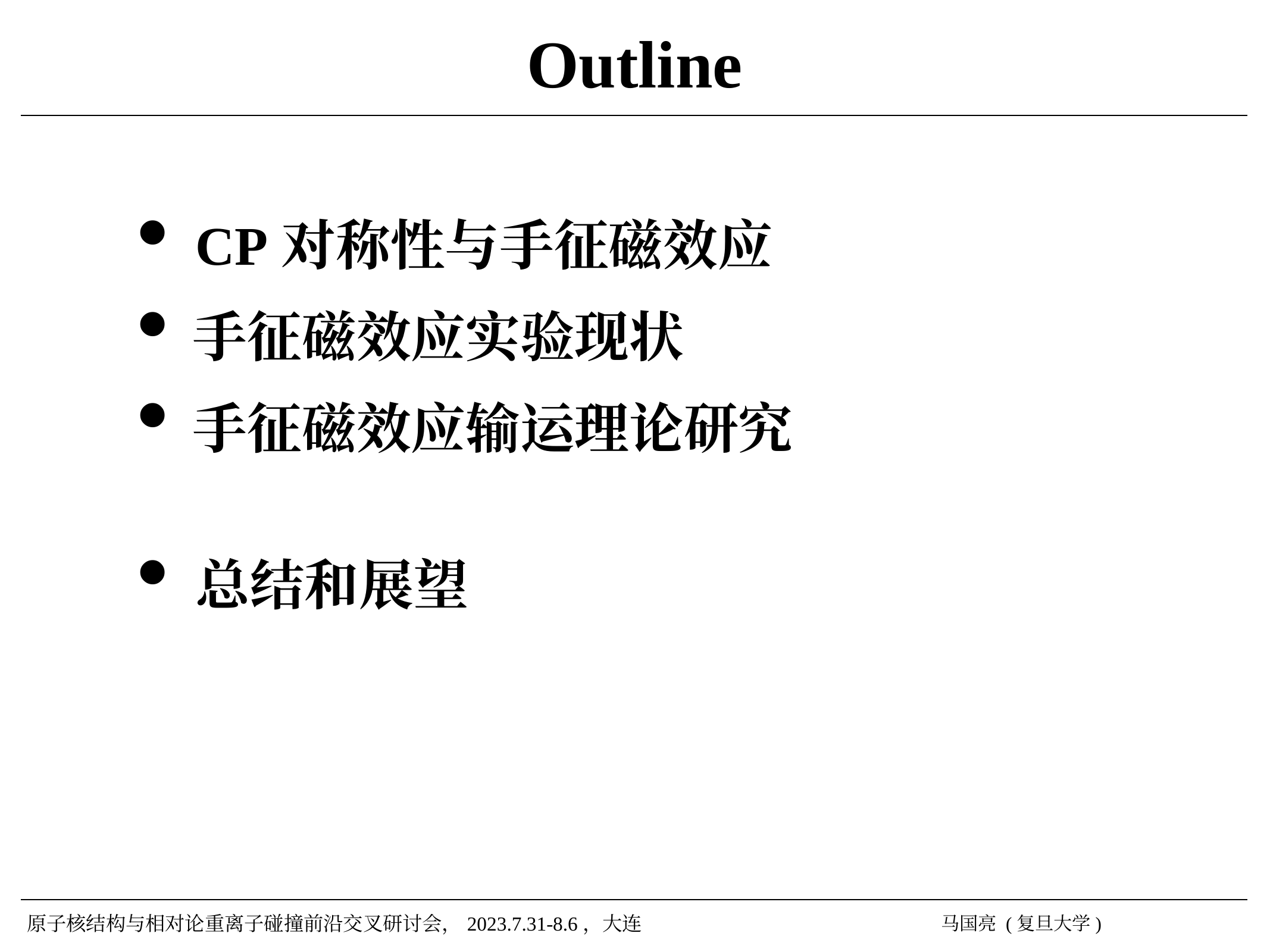

# Outline
CP对称性与手征磁效应
手征磁效应实验现状
手征磁效应输运理论研究
总结和展望
2